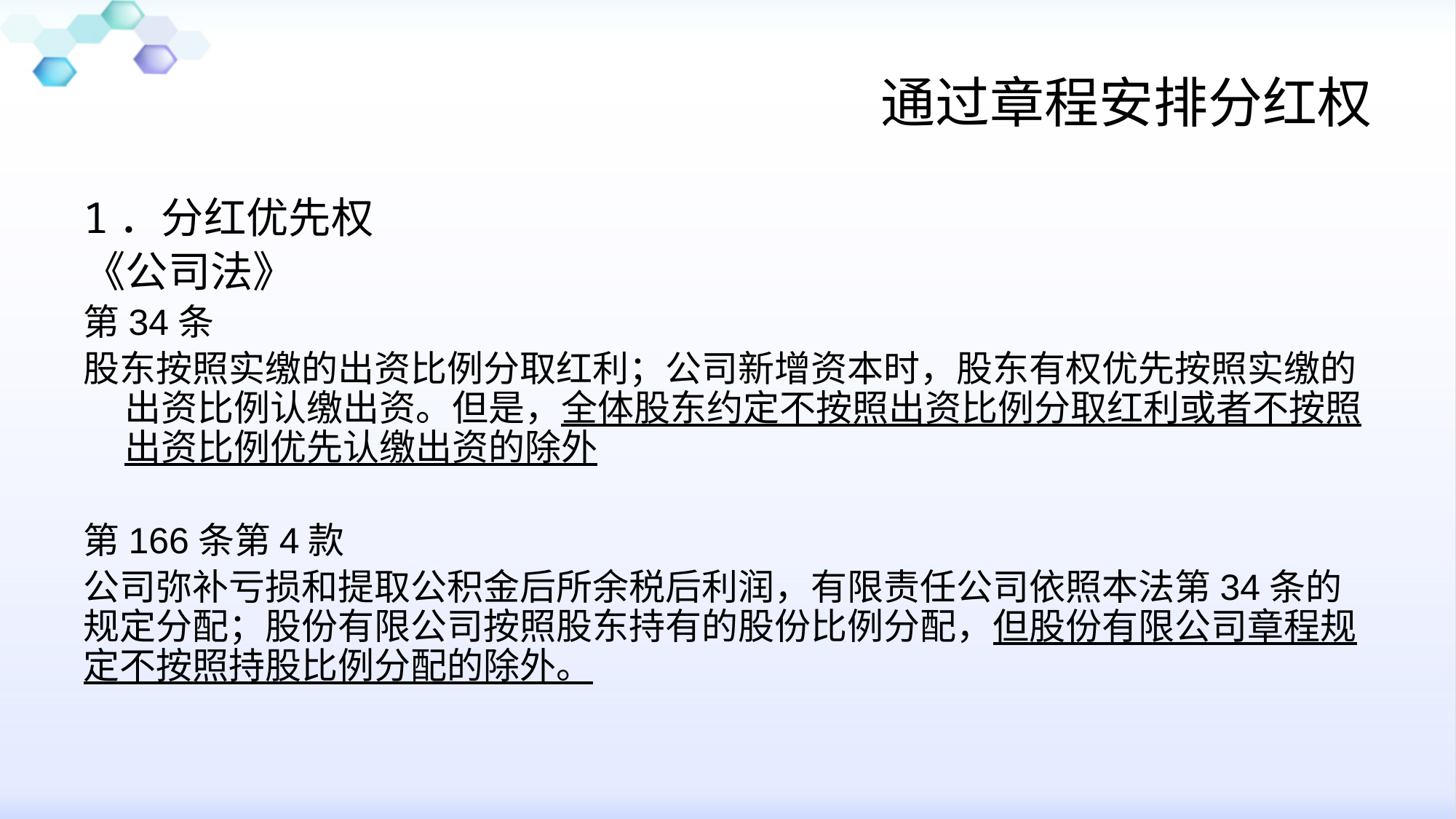

# 通过章程安排分红权
1．分红优先权
《公司法》
第34条
股东按照实缴的出资比例分取红利；公司新增资本时，股东有权优先按照实缴的出资比例认缴出资。但是，全体股东约定不按照出资比例分取红利或者不按照出资比例优先认缴出资的除外

第166条第4款
公司弥补亏损和提取公积金后所余税后利润，有限责任公司依照本法第34条的规定分配；股份有限公司按照股东持有的股份比例分配，但股份有限公司章程规定不按照持股比例分配的除外。